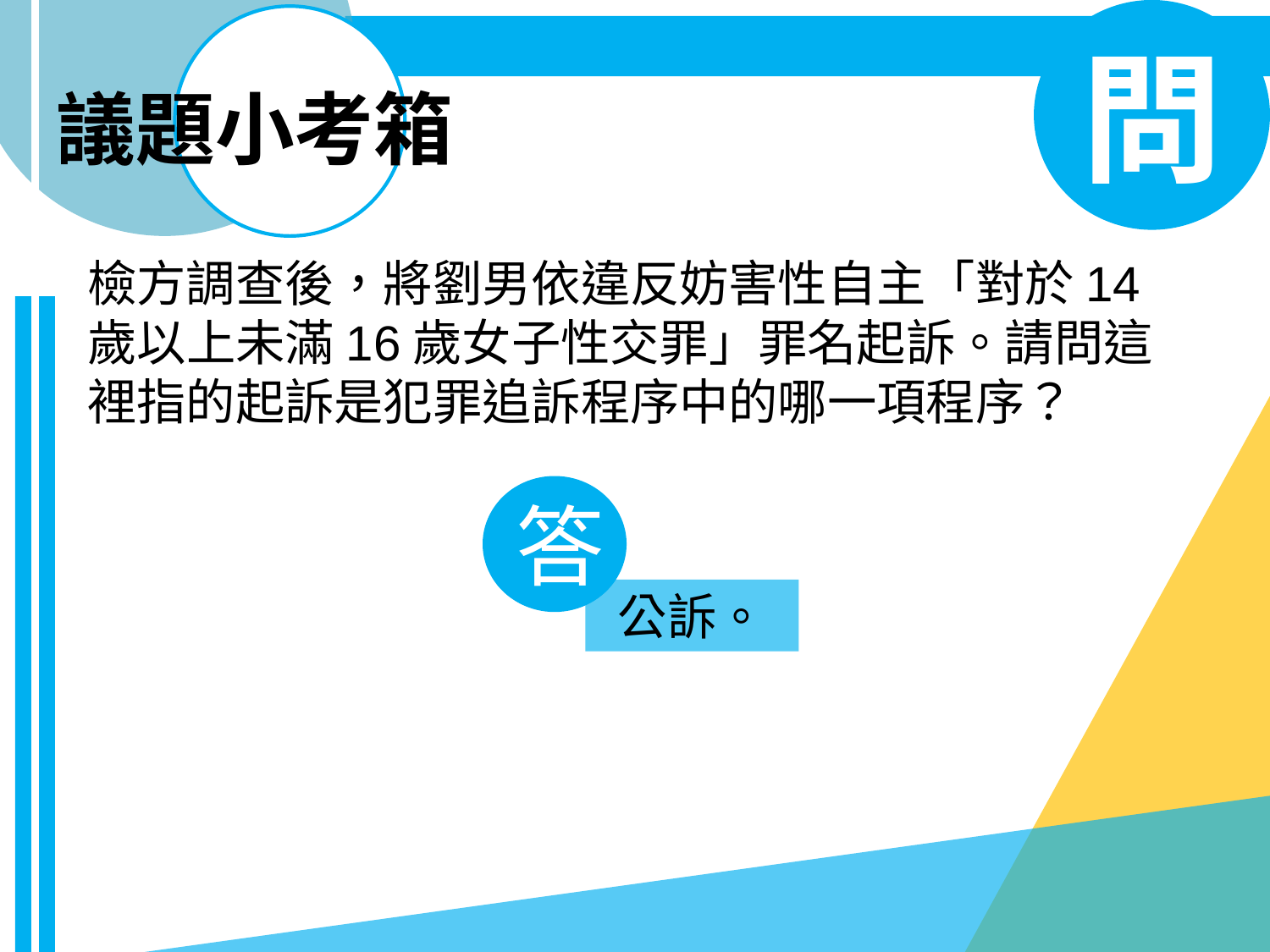

# 議題小考箱
檢方調查後，將劉男依違反妨害性自主「對於14歲以上未滿16歲女子性交罪」罪名起訴。請問這裡指的起訴是犯罪追訴程序中的哪一項程序？

答
公訴。